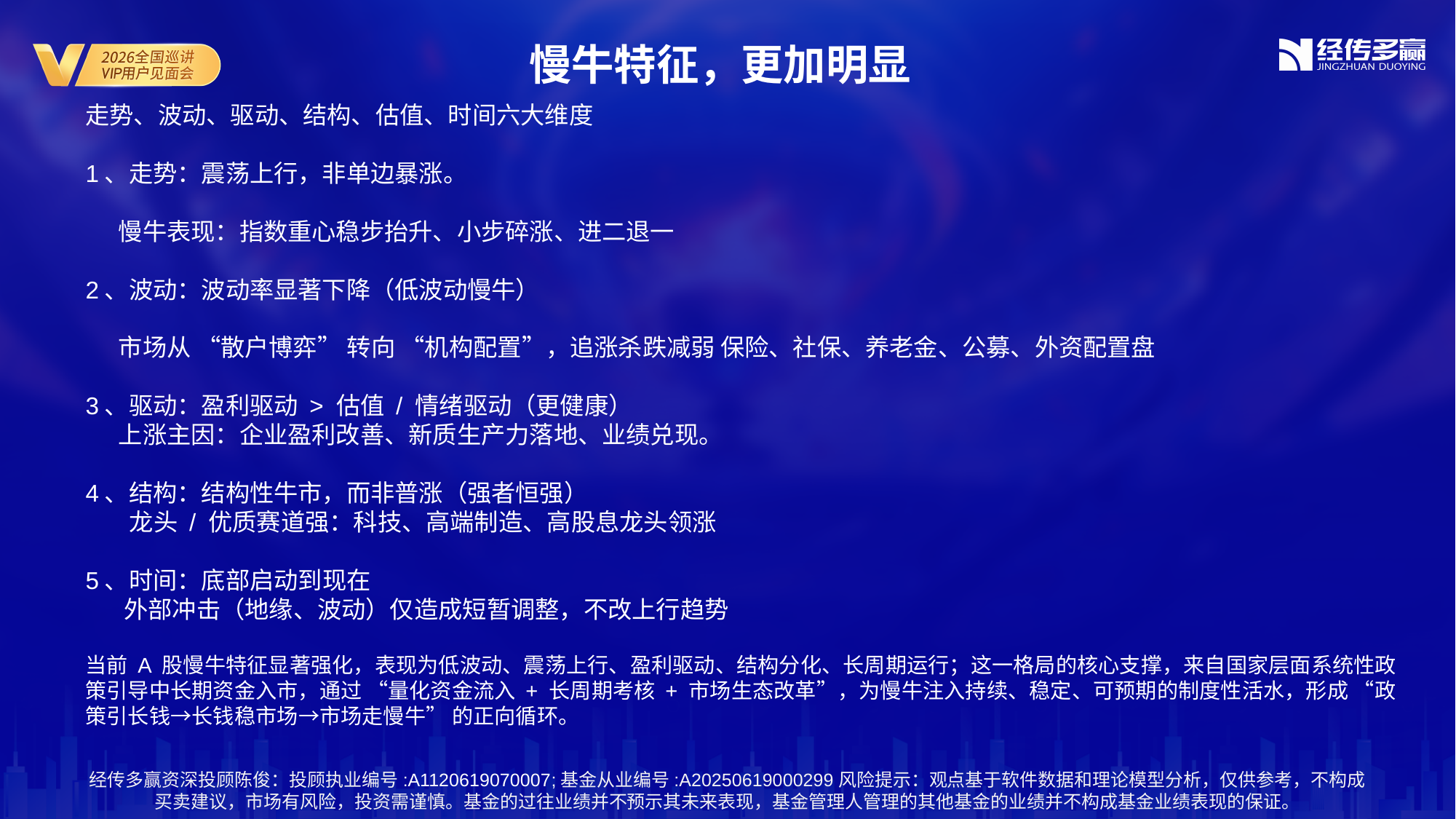

慢牛特征，更加明显
走势、波动、驱动、结构、估值、时间六大维度

1、走势：震荡上行，非单边暴涨。

     慢牛表现：指数重心稳步抬升、小步碎涨、进二退一

2、波动：波动率显著下降（低波动慢牛）

     市场从 “散户博弈” 转向 “机构配置”，追涨杀跌减弱 保险、社保、养老金、公募、外资配置盘

3、驱动：盈利驱动 > 估值 / 情绪驱动（更健康）
     上涨主因：企业盈利改善、新质生产力落地、业绩兑现。

4、结构：结构性牛市，而非普涨（强者恒强）
       龙头 / 优质赛道强：科技、高端制造、高股息龙头领涨

5、时间：底部启动到现在
      外部冲击（地缘、波动）仅造成短暂调整，不改上行趋势

当前 A 股慢牛特征显著强化，表现为低波动、震荡上行、盈利驱动、结构分化、长周期运行；这一格局的核心支撑，来自国家层面系统性政策引导中长期资金入市，通过 “量化资金流入 + 长周期考核 + 市场生态改革”，为慢牛注入持续、稳定、可预期的制度性活水，形成 “政策引长钱→长钱稳市场→市场走慢牛” 的正向循环。
经传多赢资深投顾陈俊：投顾执业编号:A1120619070007;基金从业编号:A20250619000299风险提示：观点基于软件数据和理论模型分析，仅供参考，不构成买卖建议，市场有风险，投资需谨慎。基金的过往业绩并不预示其未来表现，基金管理人管理的其他基金的业绩并不构成基金业绩表现的保证。